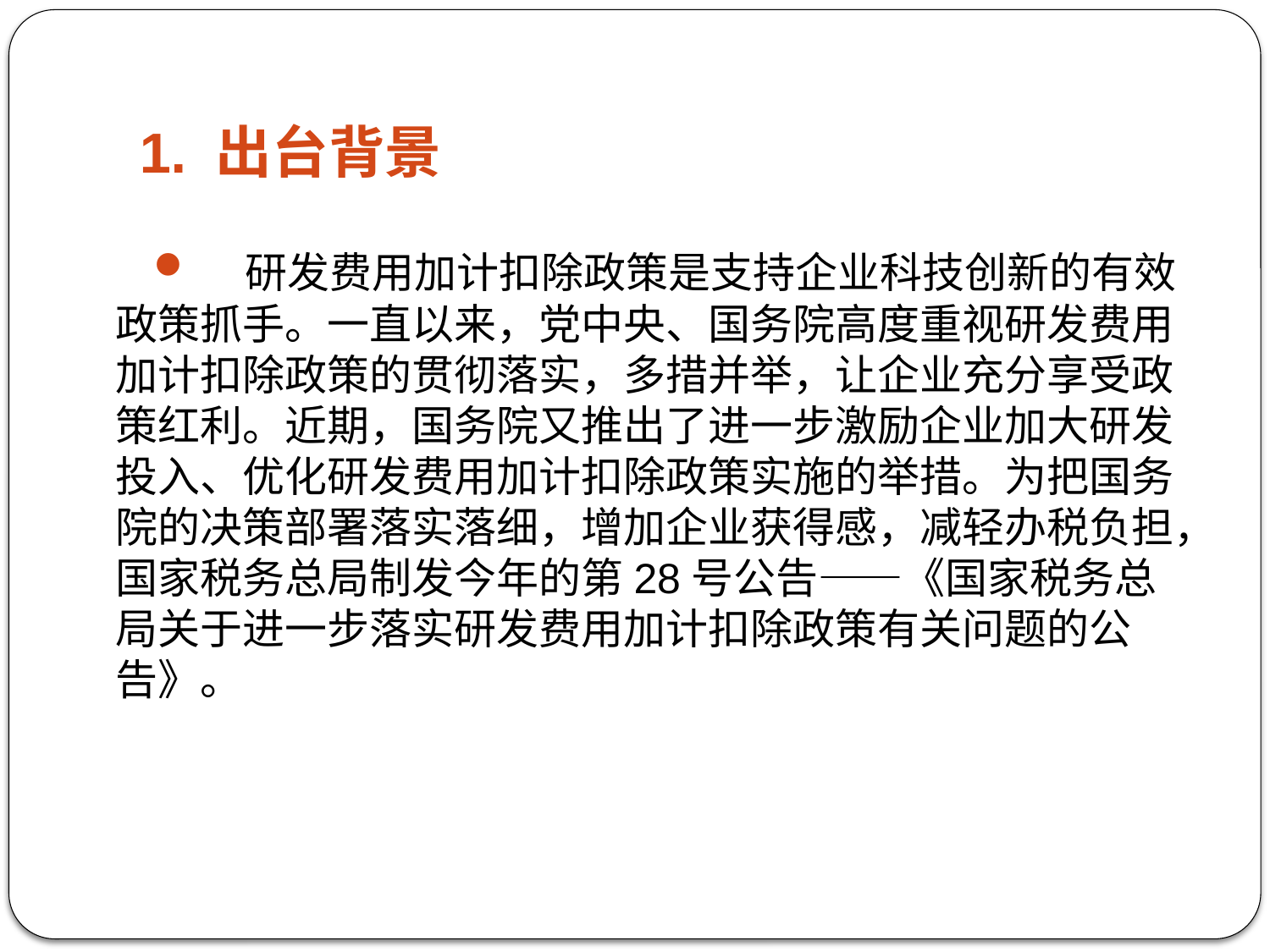

# 1. 出台背景
    研发费用加计扣除政策是支持企业科技创新的有效政策抓手。一直以来，党中央、国务院高度重视研发费用加计扣除政策的贯彻落实，多措并举，让企业充分享受政策红利。近期，国务院又推出了进一步激励企业加大研发投入、优化研发费用加计扣除政策实施的举措。为把国务院的决策部署落实落细，增加企业获得感，减轻办税负担，国家税务总局制发今年的第28号公告——《国家税务总局关于进一步落实研发费用加计扣除政策有关问题的公告》。